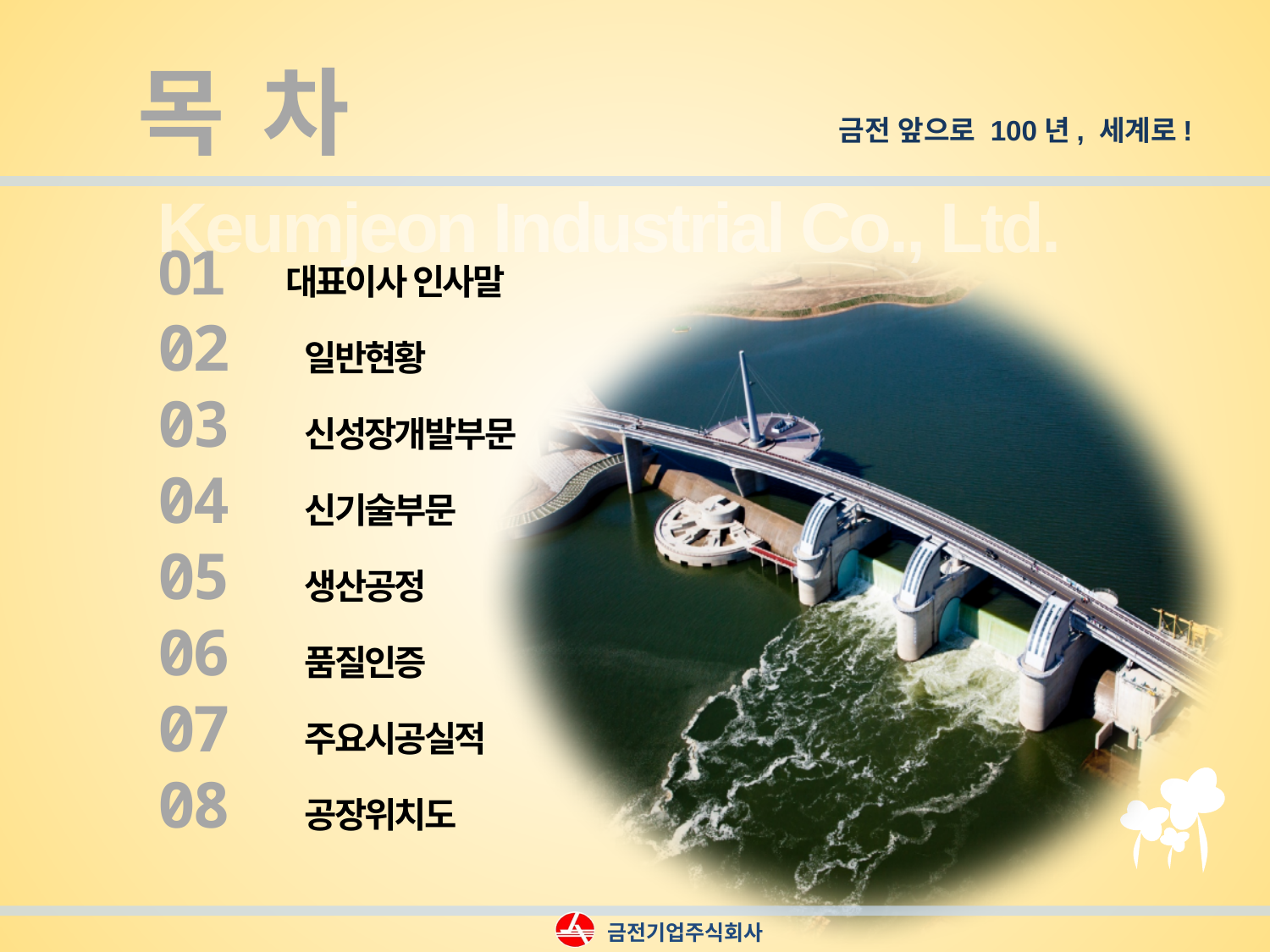

목  차
금전 앞으로 100년, 세계로!

Keumjeon Industrial Co., Ltd.
01   대표이사 인사말
02   일반현황
03   신성장개발부문
04   신기술부문
05   생산공정
06   품질인증
07   주요시공실적
08   공장위치도

금전기업주식회사